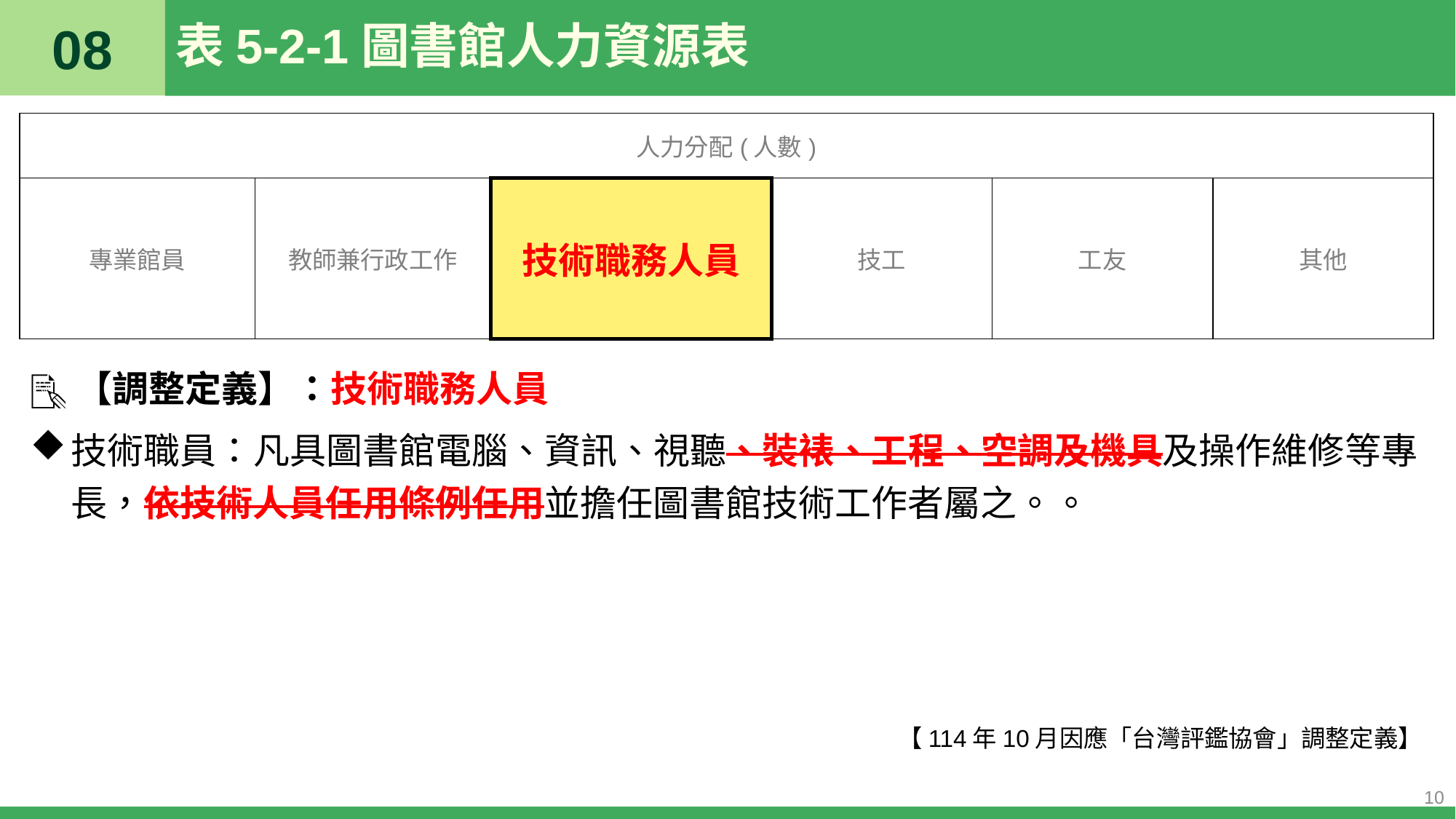

08
# 表5-2-1圖書館人力資源表
| 人力分配(人數) |  |  |  |  |  |
| --- | --- | --- | --- | --- | --- |
| 專業館員 | 教師兼行政工作 | 技術職務人員 | 技工 | 工友 | 其他 |
📝【調整定義】：技術職務人員
技術職員：凡具圖書館電腦、資訊、視聽、裝裱、工程、空調及機具及操作維修等專長，依技術人員任用條例任用並擔任圖書館技術工作者屬之。。

【114年10月因應「台灣評鑑協會」調整定義】

10